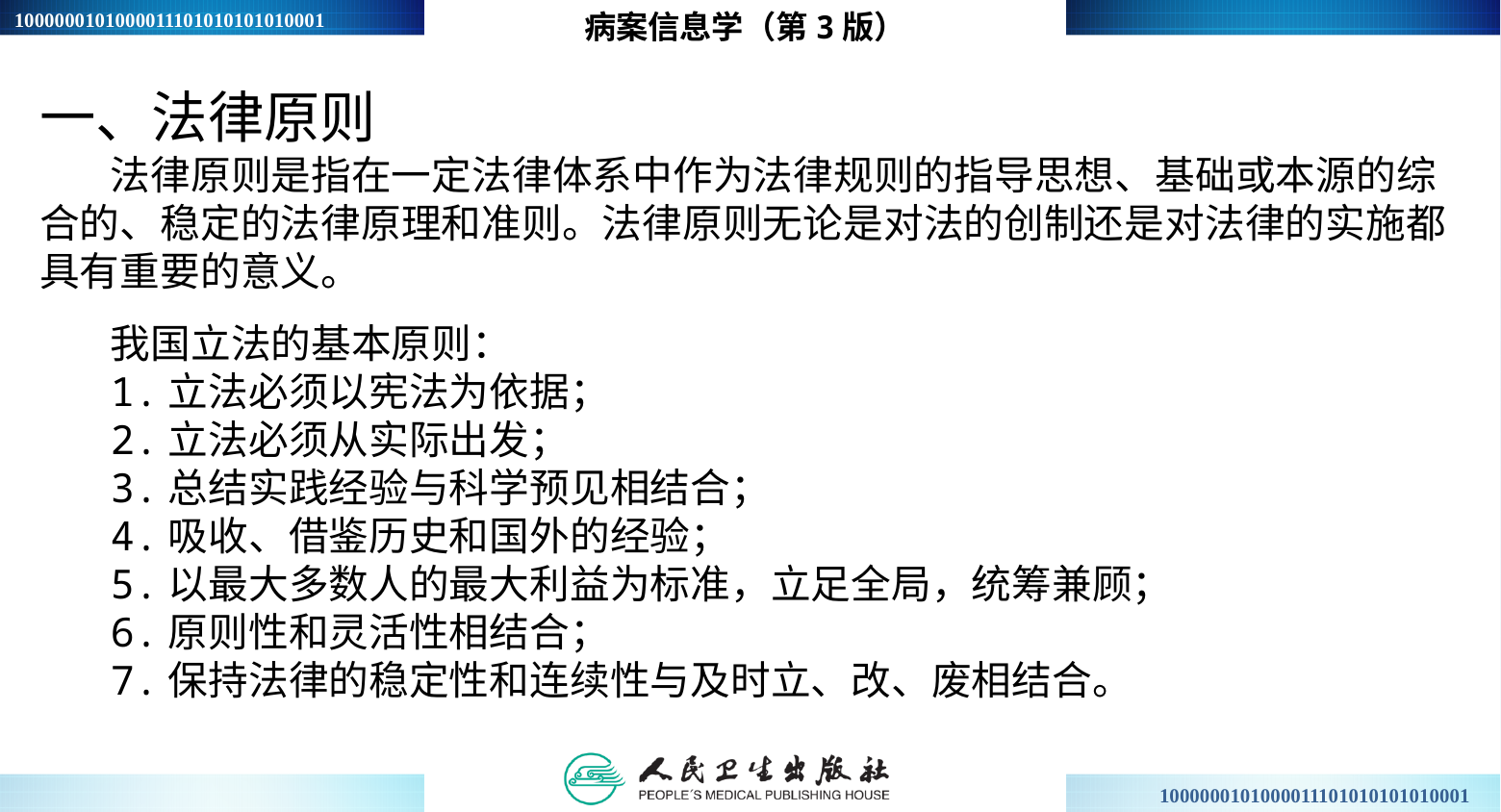

病案信息学（第3版）
一、法律原则
法律原则是指在一定法律体系中作为法律规则的指导思想、基础或本源的综合的、稳定的法律原理和准则。法律原则无论是对法的创制还是对法律的实施都具有重要的意义。
我国立法的基本原则：
1.立法必须以宪法为依据；
2.立法必须从实际出发；
3.总结实践经验与科学预见相结合；
4.吸收、借鉴历史和国外的经验；
5.以最大多数人的最大利益为标准，立足全局，统筹兼顾；
6.原则性和灵活性相结合；
7.保持法律的稳定性和连续性与及时立、改、废相结合。